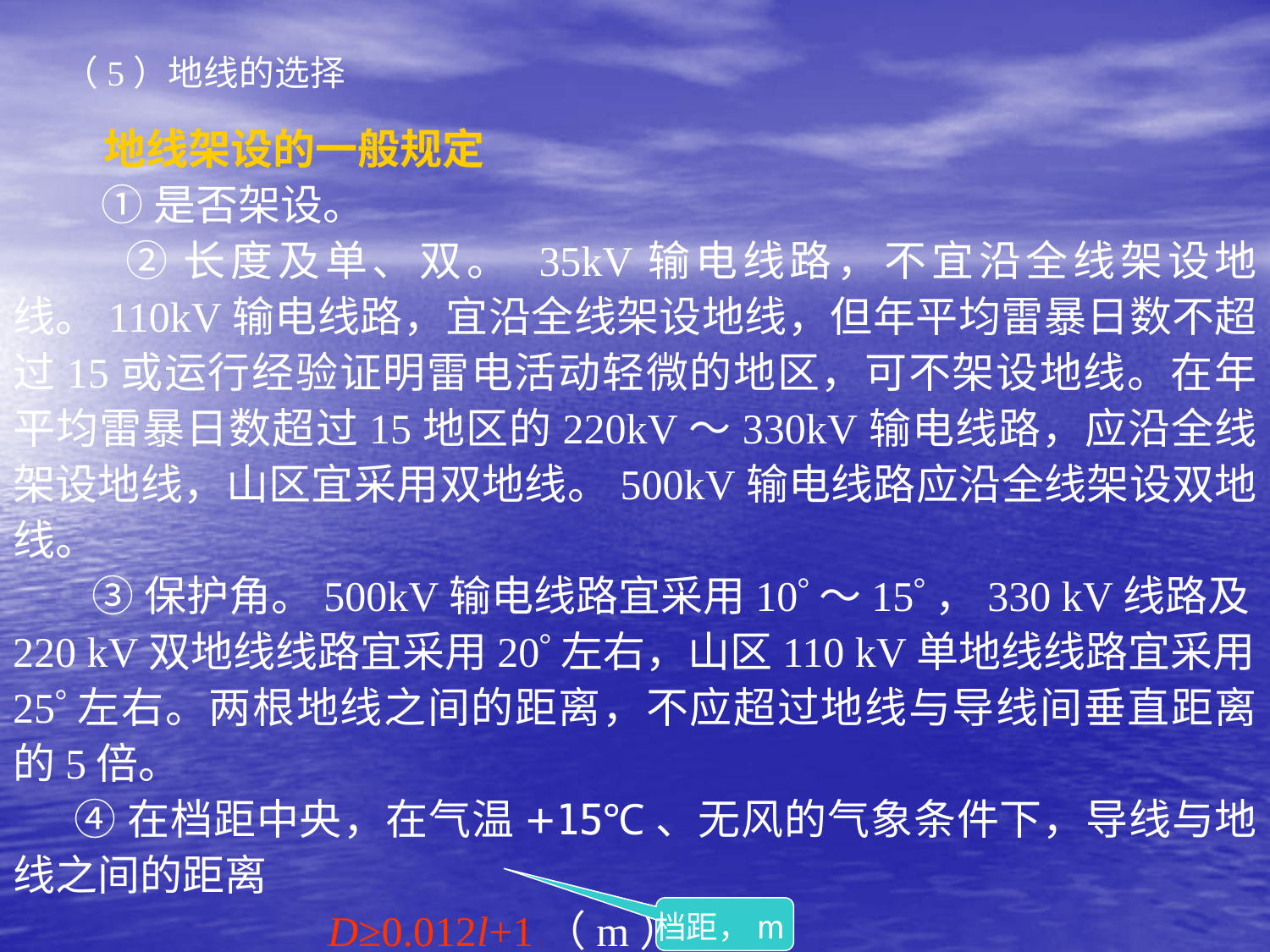

（5）地线的选择

    地线架设的一般规定
    ①是否架设。
    ②长度及单、双。 35kV输电线路，不宜沿全线架设地线。110kV输电线路，宜沿全线架设地线，但年平均雷暴日数不超过15或运行经验证明雷电活动轻微的地区，可不架设地线。在年平均雷暴日数超过15地区的220kV～330kV输电线路，应沿全线架设地线，山区宜采用双地线。500kV输电线路应沿全线架设双地线。
   ③保护角。500kV输电线路宜采用10°～15°，330 kV线路及220 kV双地线线路宜采用20°左右，山区110 kV单地线线路宜采用25°左右。两根地线之间的距离，不应超过地线与导线间垂直距离的5倍。
 ④在档距中央，在气温+15℃、无风的气象条件下，导线与地线之间的距离
                         D≥0.012l+1（m）

档距，m